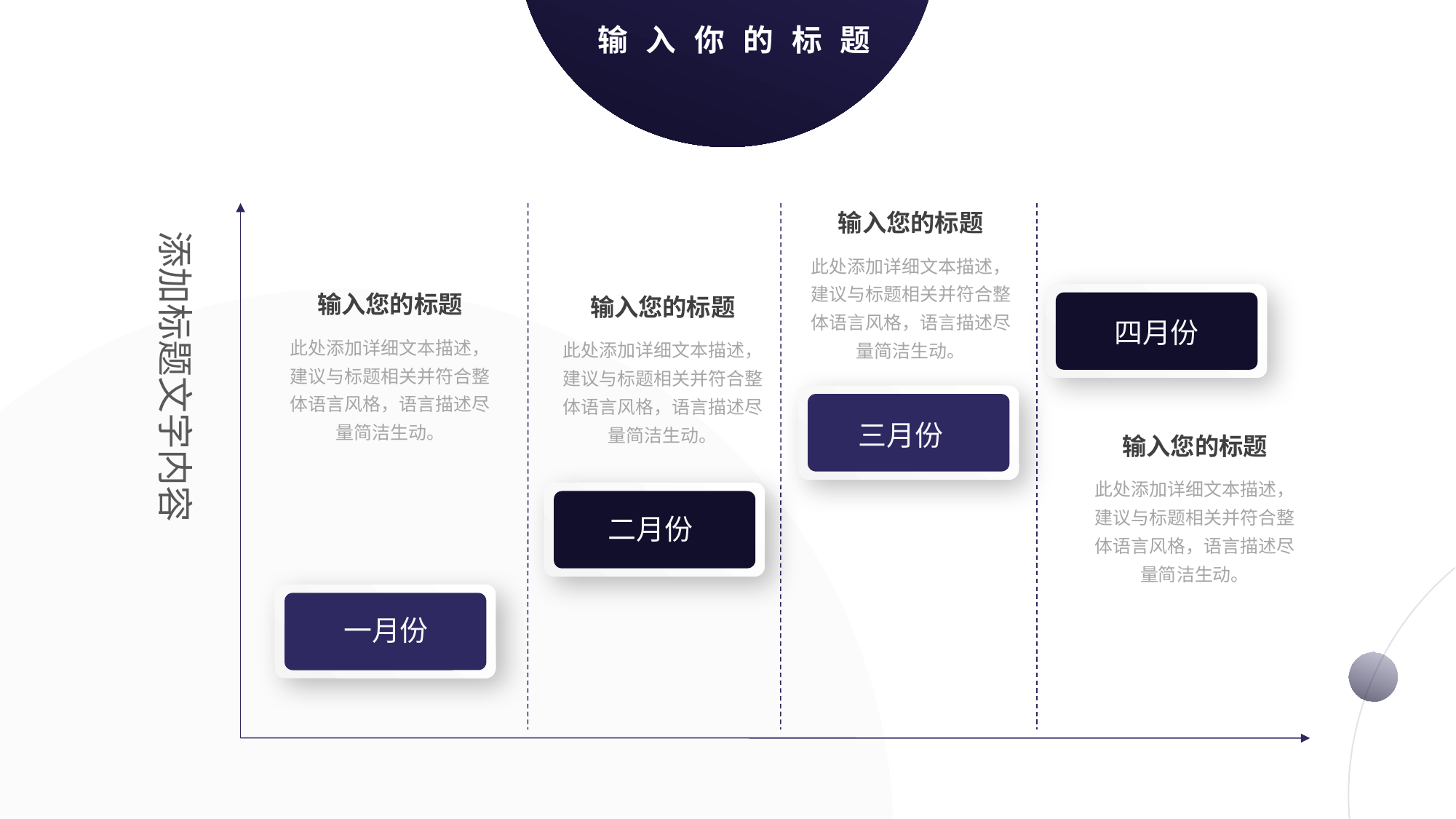

输入你的标题

输入您的标题
此处添加详细文本描述，建议与标题相关并符合整体语言风格，语言描述尽量简洁生动。
添加标题文字内容

四月份
输入您的标题
此处添加详细文本描述，建议与标题相关并符合整体语言风格，语言描述尽量简洁生动。
输入您的标题
此处添加详细文本描述，建议与标题相关并符合整体语言风格，语言描述尽量简洁生动。

三月份
输入您的标题
此处添加详细文本描述，建议与标题相关并符合整体语言风格，语言描述尽量简洁生动。

二月份

一月份